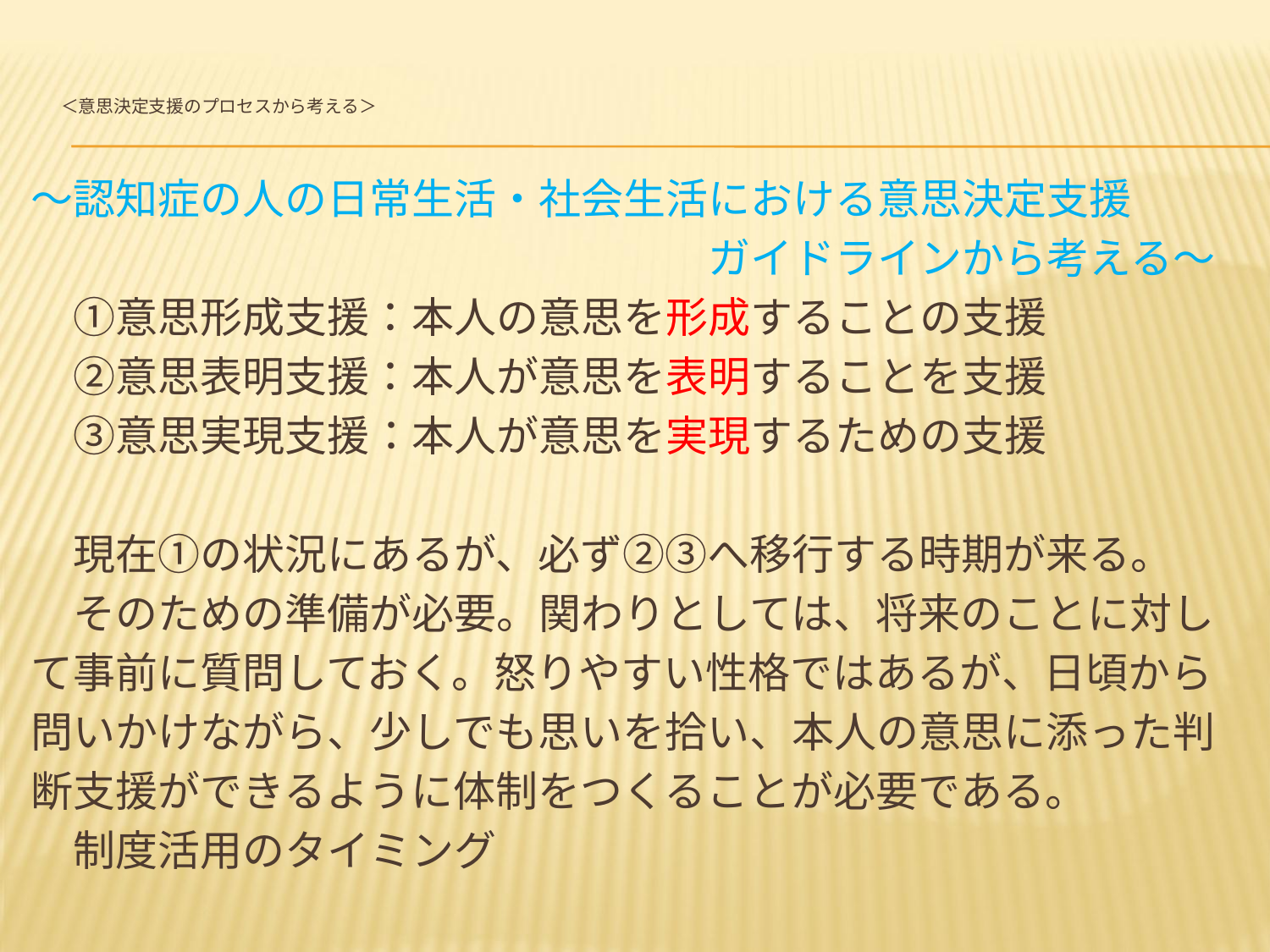

# ＜意思決定支援のプロセスから考える＞
～認知症の人の日常生活・社会生活における意思決定支援
　　　　　　　　　　　　　　　　ガイドラインから考える～
　①意思形成支援：本人の意思を形成することの支援
　②意思表明支援：本人が意思を表明することを支援
　③意思実現支援：本人が意思を実現するための支援

　現在①の状況にあるが、必ず②③へ移行する時期が来る。
　そのための準備が必要。関わりとしては、将来のことに対し
て事前に質問しておく。怒りやすい性格ではあるが、日頃から
問いかけながら、少しでも思いを拾い、本人の意思に添った判
断支援ができるように体制をつくることが必要である。
　制度活用のタイミング